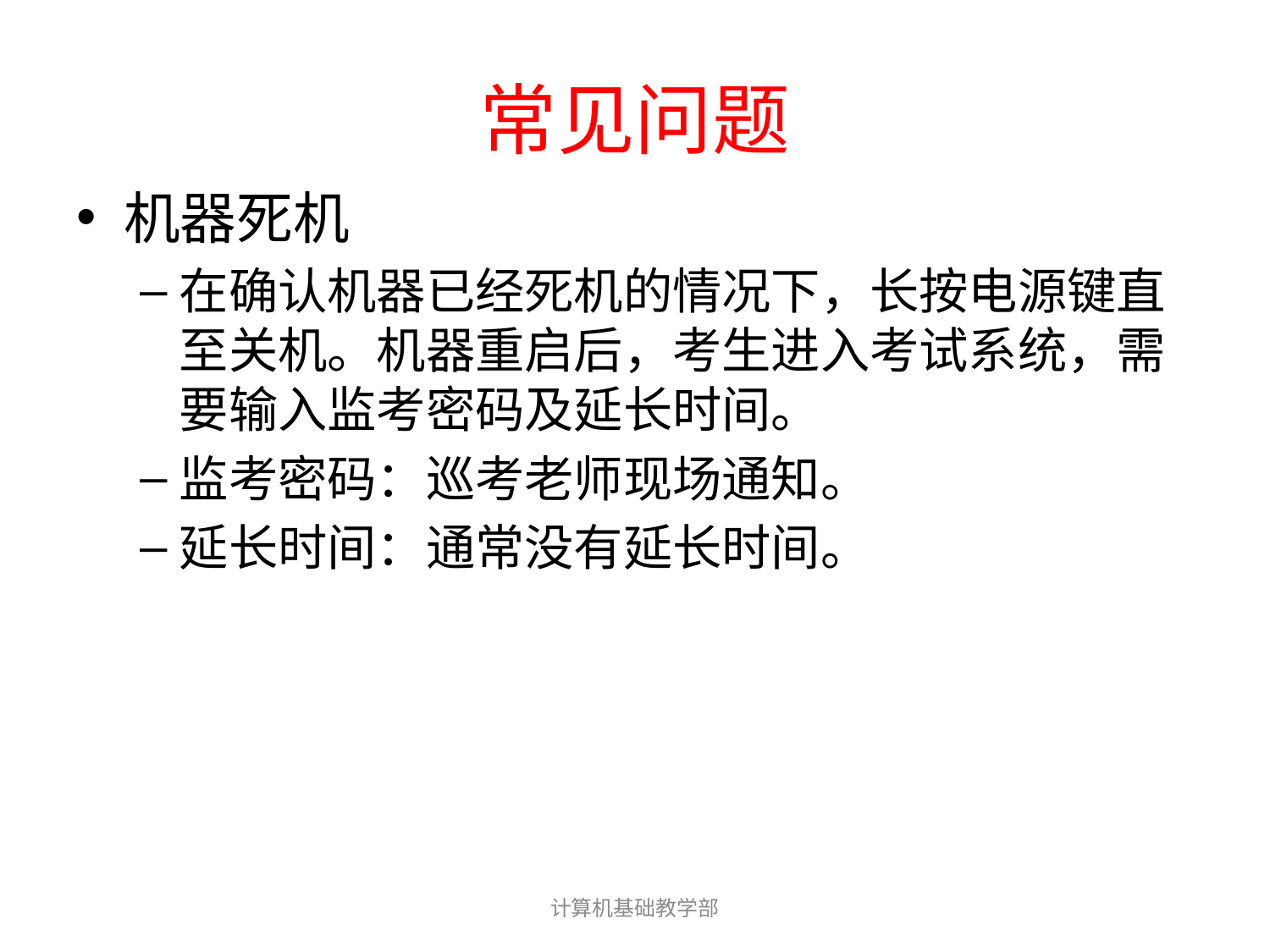

# 常见问题
机器死机
在确认机器已经死机的情况下，长按电源键直至关机。机器重启后，考生进入考试系统，需要输入监考密码及延长时间。
监考密码：巡考老师现场通知。
延长时间：通常没有延长时间。
计算机基础教学部